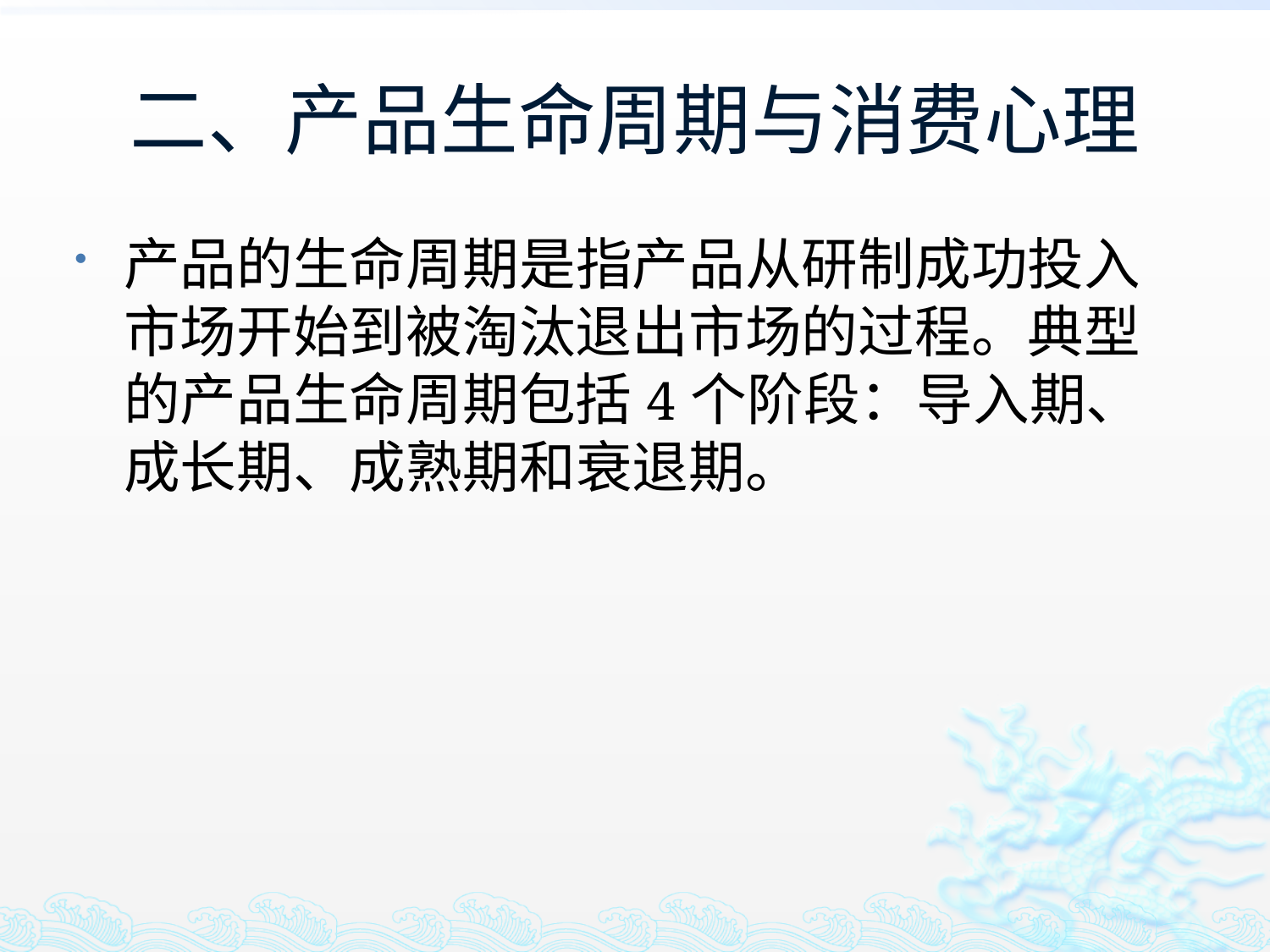

# 二、产品生命周期与消费心理
产品的生命周期是指产品从研制成功投入市场开始到被淘汰退出市场的过程。典型的产品生命周期包括4个阶段：导入期、成长期、成熟期和衰退期。